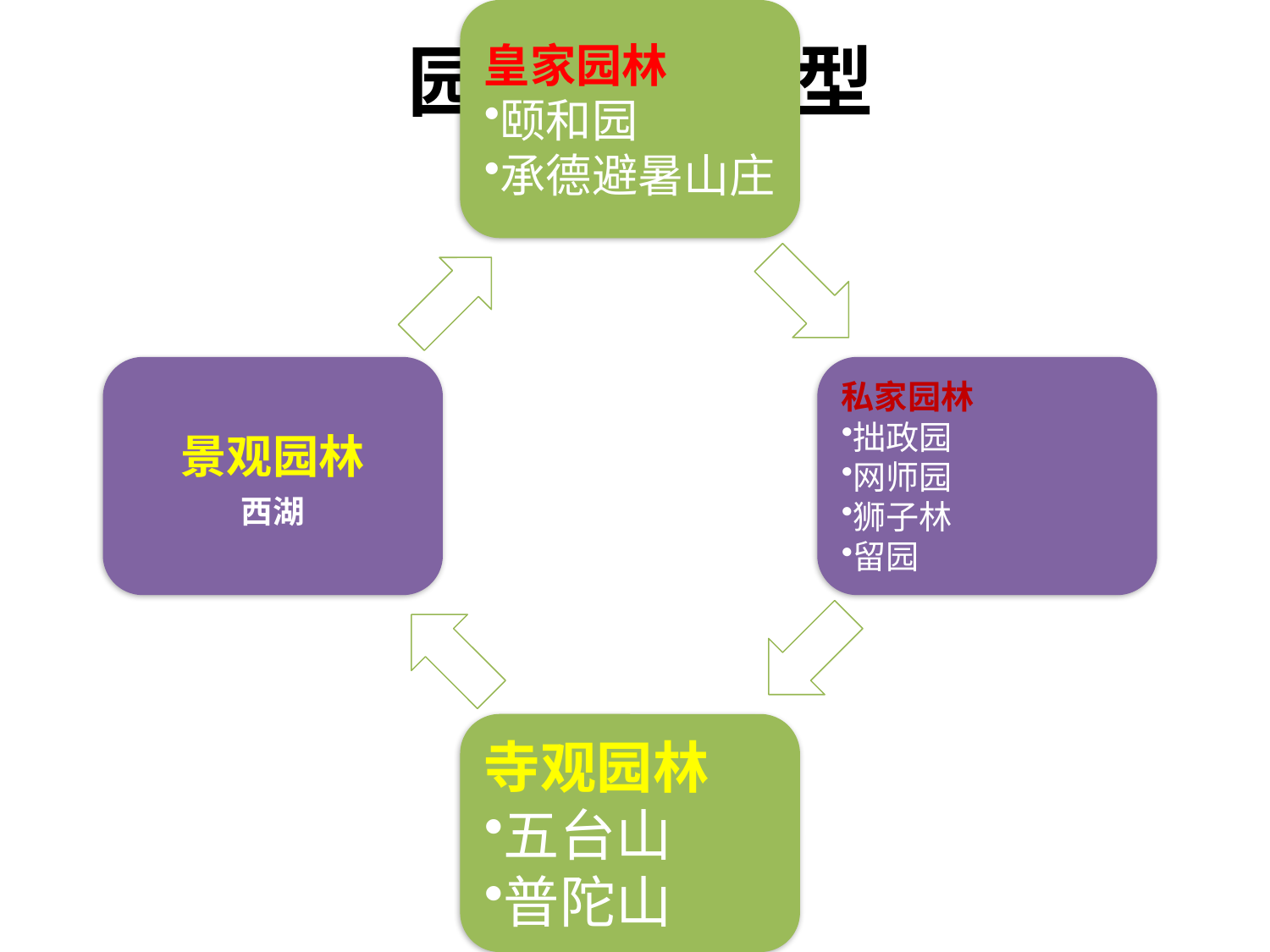

皇家园林
颐和园
私家园林
拙政园
网师园
寺观园林
五台山
普陀山
景观园林
西湖
承德避暑山庄
狮子林
留园
# 园林基本类型